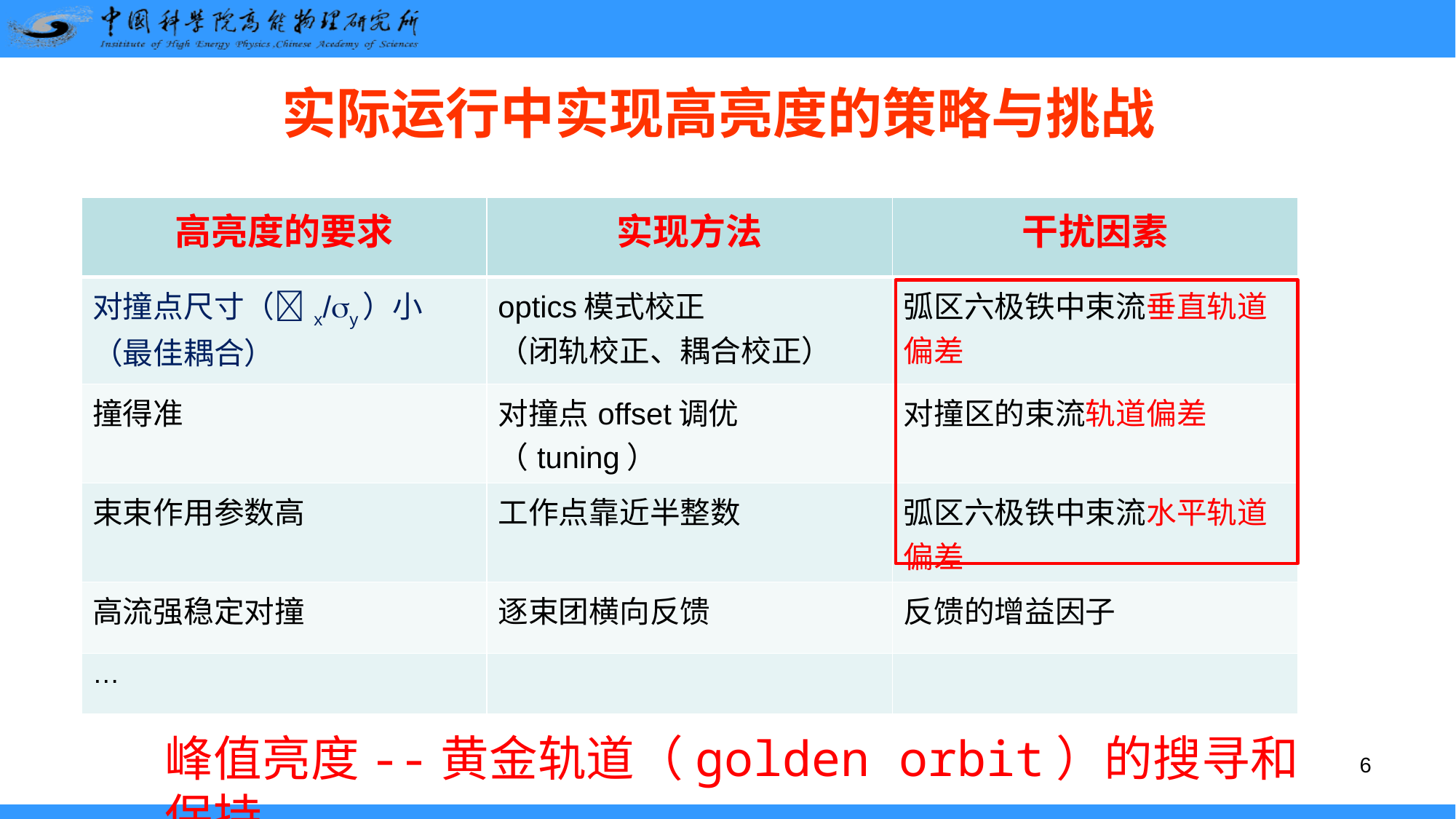

# 实际运行中实现高亮度的策略与挑战

| 高亮度的要求 | 实现方法 | 干扰因素 |
| --- | --- | --- |
| 对撞点尺寸（σx/σy）小 （最佳耦合） | optics模式校正 （闭轨校正、耦合校正） | 弧区六极铁中束流垂直轨道偏差 |
| 撞得准 | 对撞点offset调优（tuning） | 对撞区的束流轨道偏差 |
| 束束作用参数高 | 工作点靠近半整数 | 弧区六极铁中束流水平轨道偏差 |
| 高流强稳定对撞 | 逐束团横向反馈 | 反馈的增益因子 |
| … |  |  |

峰值亮度--黄金轨道（golden orbit）的搜寻和保持
6